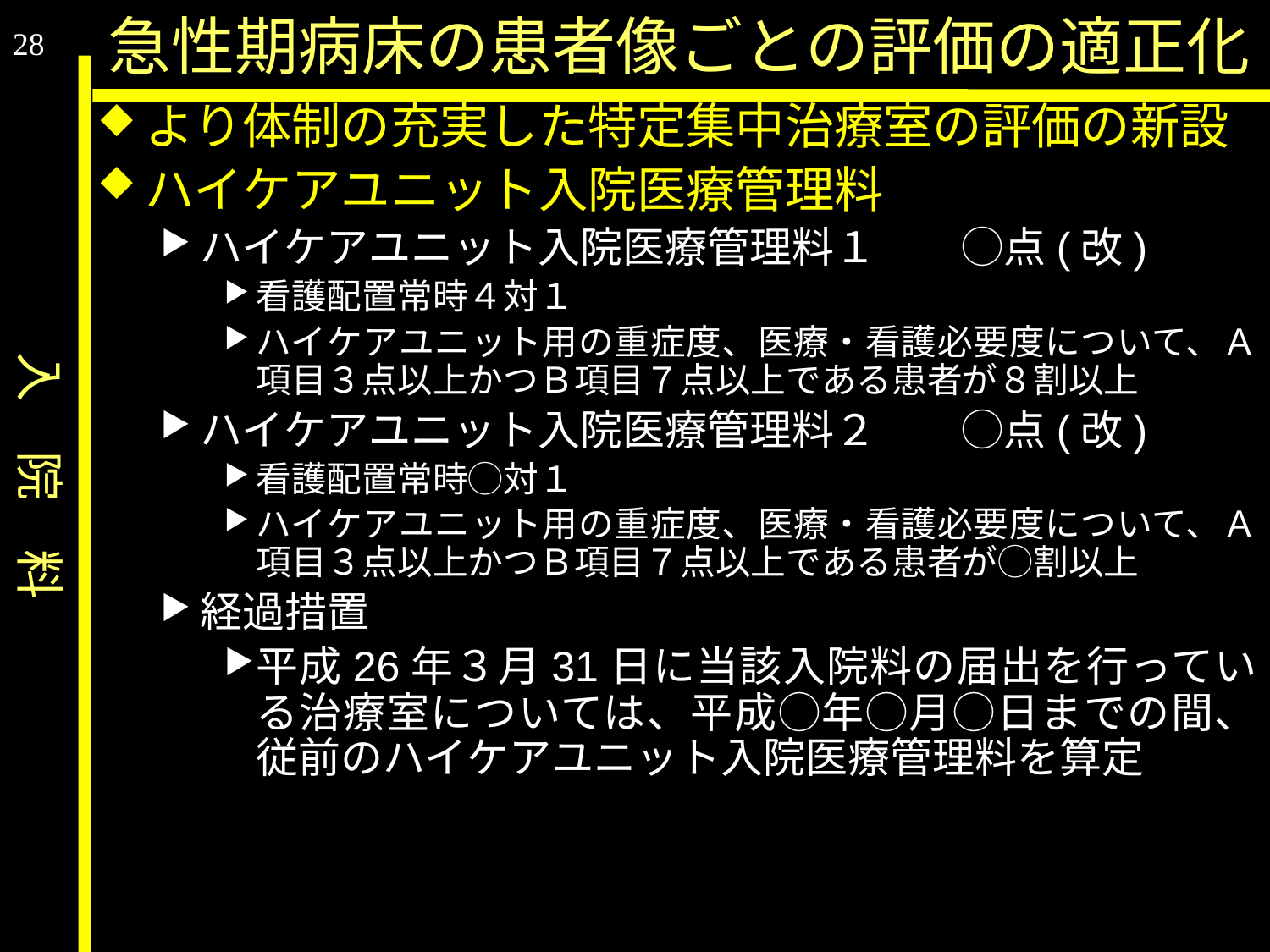

入　院　料
急性期病床の患者像ごとの評価の適正化
28

より体制の充実した特定集中治療室の評価の新設
ハイケアユニット入院医療管理料
ハイケアユニット入院医療管理料１　　◯点(改)
看護配置常時４対１
ハイケアユニット用の重症度、医療・看護必要度について、Ａ項目３点以上かつＢ項目７点以上である患者が８割以上
ハイケアユニット入院医療管理料２　　◯点(改)
看護配置常時◯対１
ハイケアユニット用の重症度、医療・看護必要度について、Ａ項目３点以上かつＢ項目７点以上である患者が◯割以上
経過措置
平成26年３月31日に当該入院料の届出を行っている治療室については、平成◯年◯月◯日までの間、従前のハイケアユニット入院医療管理料を算定